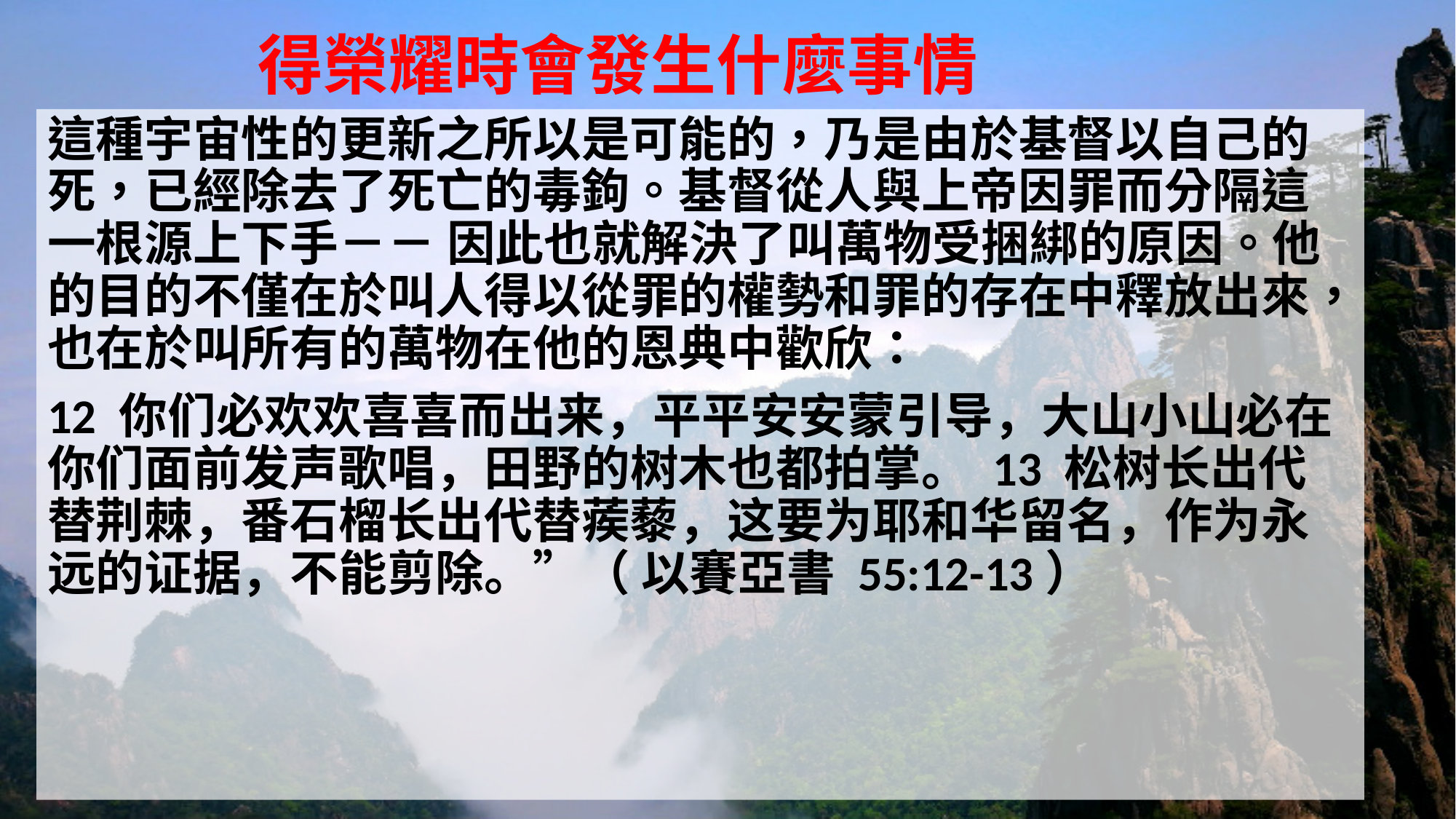

# 得榮耀時會發生什麼事情
這種宇宙性的更新之所以是可能的，乃是由於基督以自己的死，已經除去了死亡的毒鉤。基督從人與上帝因罪而分隔這一根源上下手－－ 因此也就解決了叫萬物受捆綁的原因。他的目的不僅在於叫人得以從罪的權勢和罪的存在中釋放出來，也在於叫所有的萬物在他的恩典中歡欣：
12 你们必欢欢喜喜而出来，平平安安蒙引导，大山小山必在你们面前发声歌唱，田野的树木也都拍掌。 13 松树长出代替荆棘，番石榴长出代替蒺藜，这要为耶和华留名，作为永远的证据，不能剪除。”（ 以賽亞書 55:12-13）